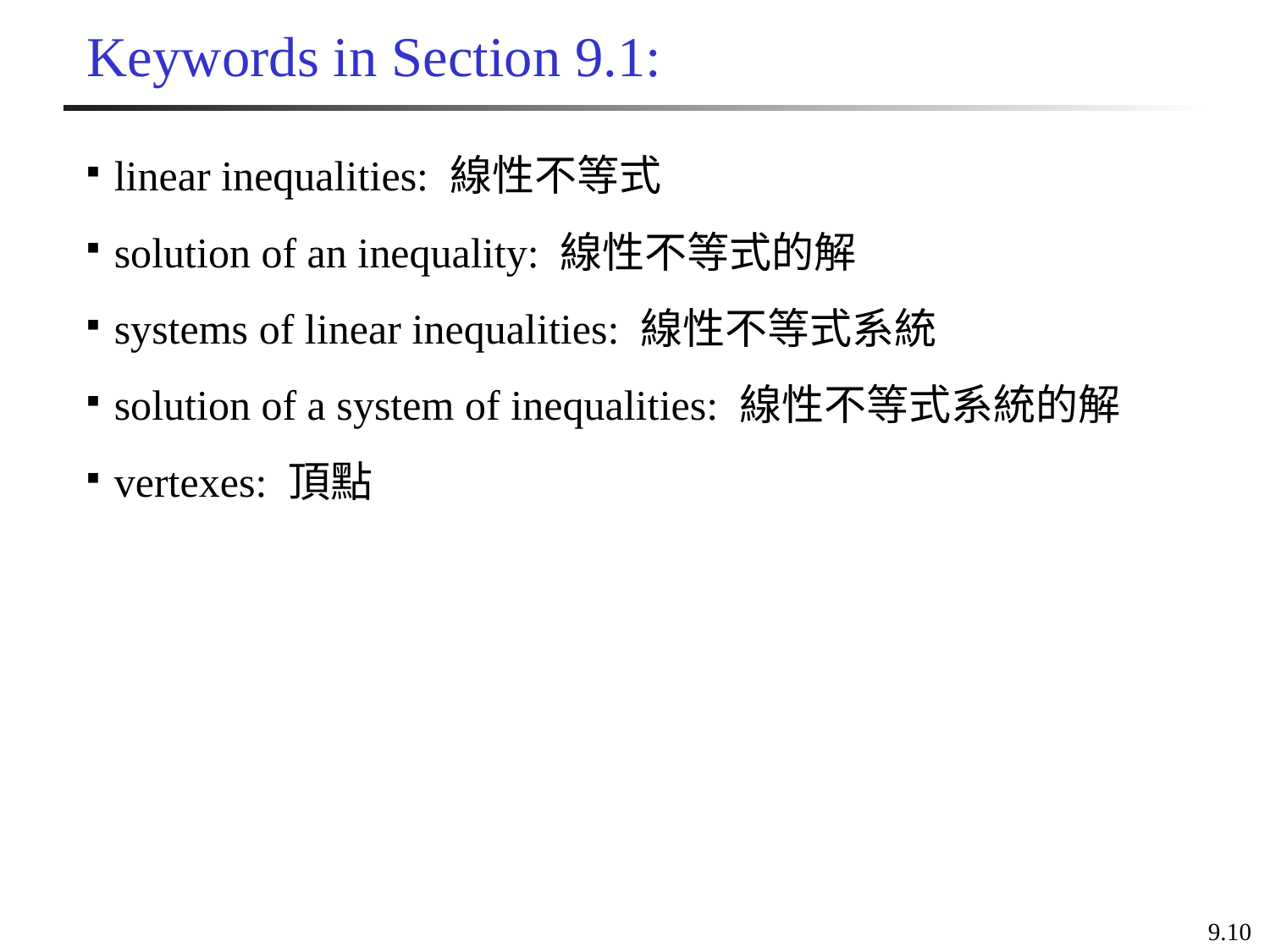

# Keywords in Section 9.1:
linear inequalities: 線性不等式
solution of an inequality: 線性不等式的解
systems of linear inequalities: 線性不等式系統
solution of a system of inequalities: 線性不等式系統的解
vertexes: 頂點
9.10